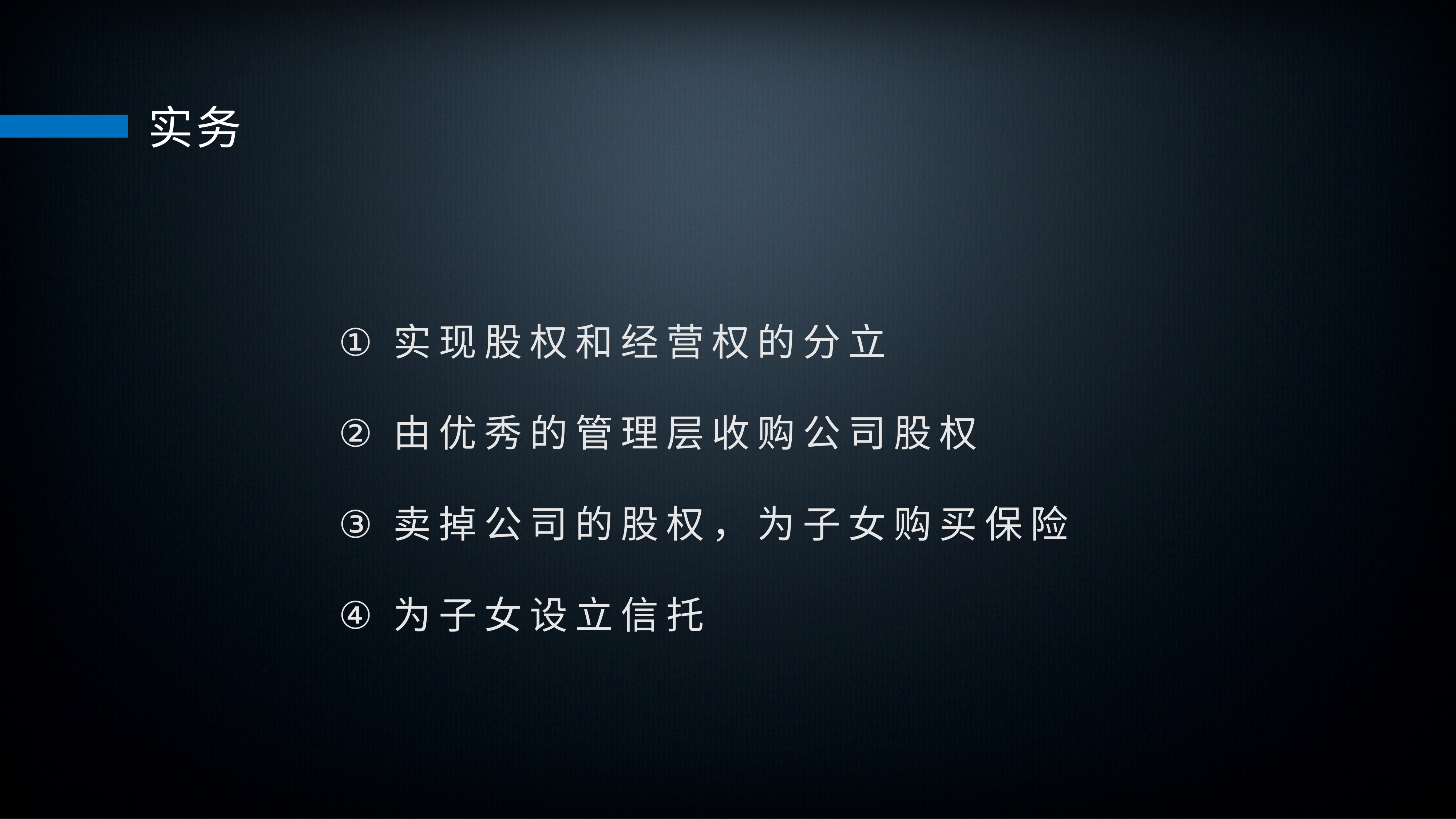

实务

实现股权和经营权的分立
由优秀的管理层收购公司股权
卖掉公司的股权，为子女购买保险
为子女设立信托